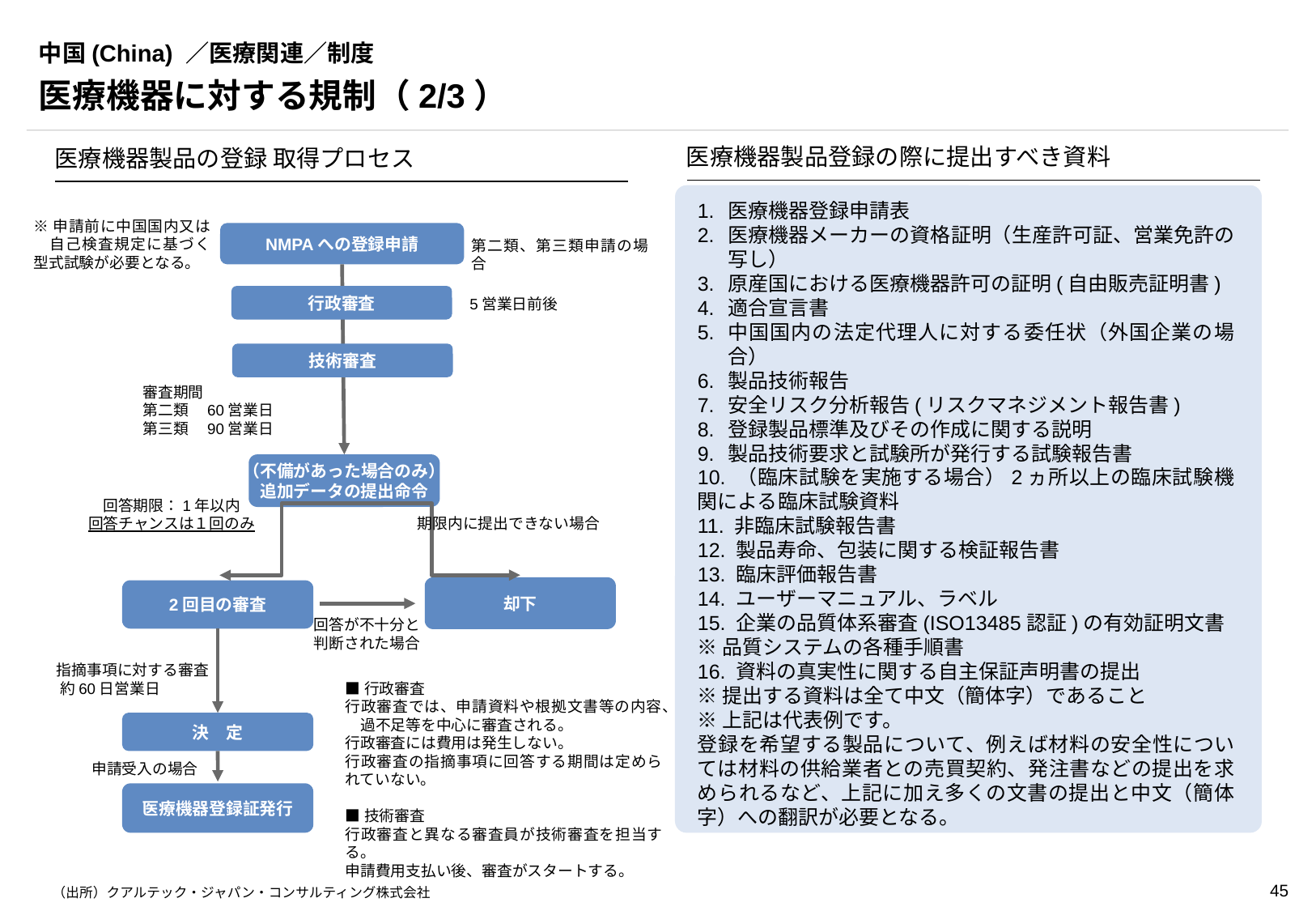

# 中国(China) ／医療関連／制度
医療機器に対する規制（2/3）
医療機器製品登録の際に提出すべき資料
医療機器製品の登録 取得プロセス
医療機器登録申請表
医療機器メーカーの資格証明（生産許可証、営業免許の写し）
原産国における医療機器許可の証明(自由販売証明書)
適合宣言書
中国国内の法定代理人に対する委任状（外国企業の場合）
製品技術報告
安全リスク分析報告(リスクマネジメント報告書)
登録製品標準及びその作成に関する説明
製品技術要求と試験所が発行する試験報告書
10. （臨床試験を実施する場合）2ヵ所以上の臨床試験機関による臨床試験資料
11. 非臨床試験報告書
12. 製品寿命、包装に関する検証報告書
13. 臨床評価報告書
14. ユーザーマニュアル、ラベル
15. 企業の品質体系審査(ISO13485認証)の有効証明文書
※品質システムの各種手順書
16. 資料の真実性に関する自主保証声明書の提出
※提出する資料は全て中文（簡体字）であること
※上記は代表例です。
登録を希望する製品について、例えば材料の安全性については材料の供給業者との売買契約、発注書などの提出を求められるなど、上記に加え多くの文書の提出と中文（簡体字）への翻訳が必要となる。
※申請前に中国国内又は　自己検査規定に基づく型式試験が必要となる。

NMPAへの登録申請
第二類、第三類申請の場合
行政審査
5営業日前後
技術審査
審査期間
第二類　60営業日
第三類　90営業日
（不備があった場合のみ）
追加データの提出命令
回答期限：1年以内
回答チャンスは１回のみ
期限内に提出できない場合
却下
2回目の審査
回答が不十分と
判断された場合
指摘事項に対する審査   約60日営業日
■行政審査
行政審査では、申請資料や根拠文書等の内容、　過不足等を中心に審査される。
行政審査には費用は発生しない。
行政審査の指摘事項に回答する期間は定められていない。

■技術審査
行政審査と異なる審査員が技術審査を担当する。
申請費用支払い後、審査がスタートする。
決　定
申請受入の場合
医療機器登録証発行
（出所）クアルテック・ジャパン・コンサルティング株式会社